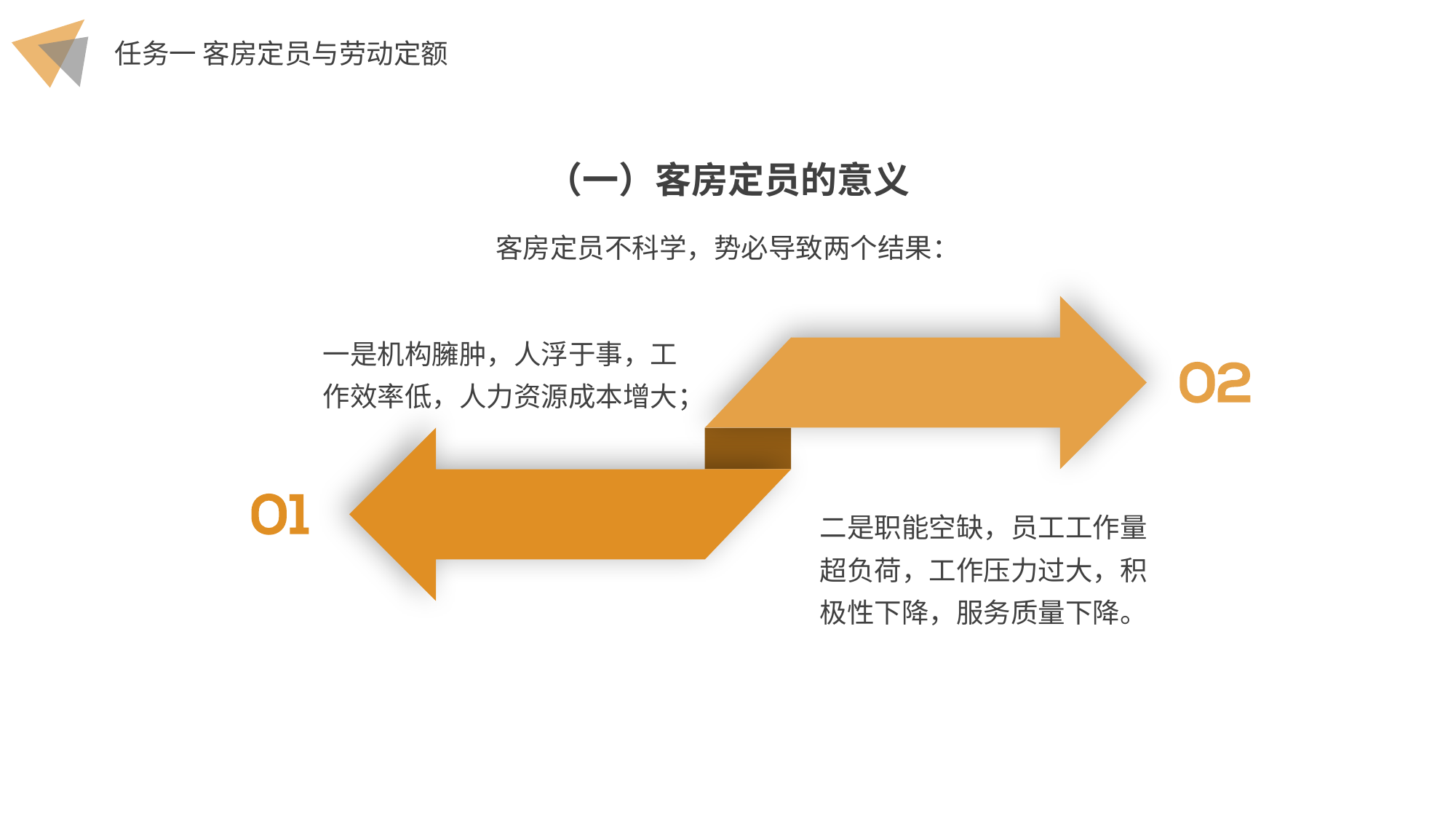

（一）客房定员的意义
客房定员不科学，势必导致两个结果：

一是机构臃肿，人浮于事，工作效率低，人力资源成本增大；

二是职能空缺，员工工作量超负荷，工作压力过大，积极性下降，服务质量下降。